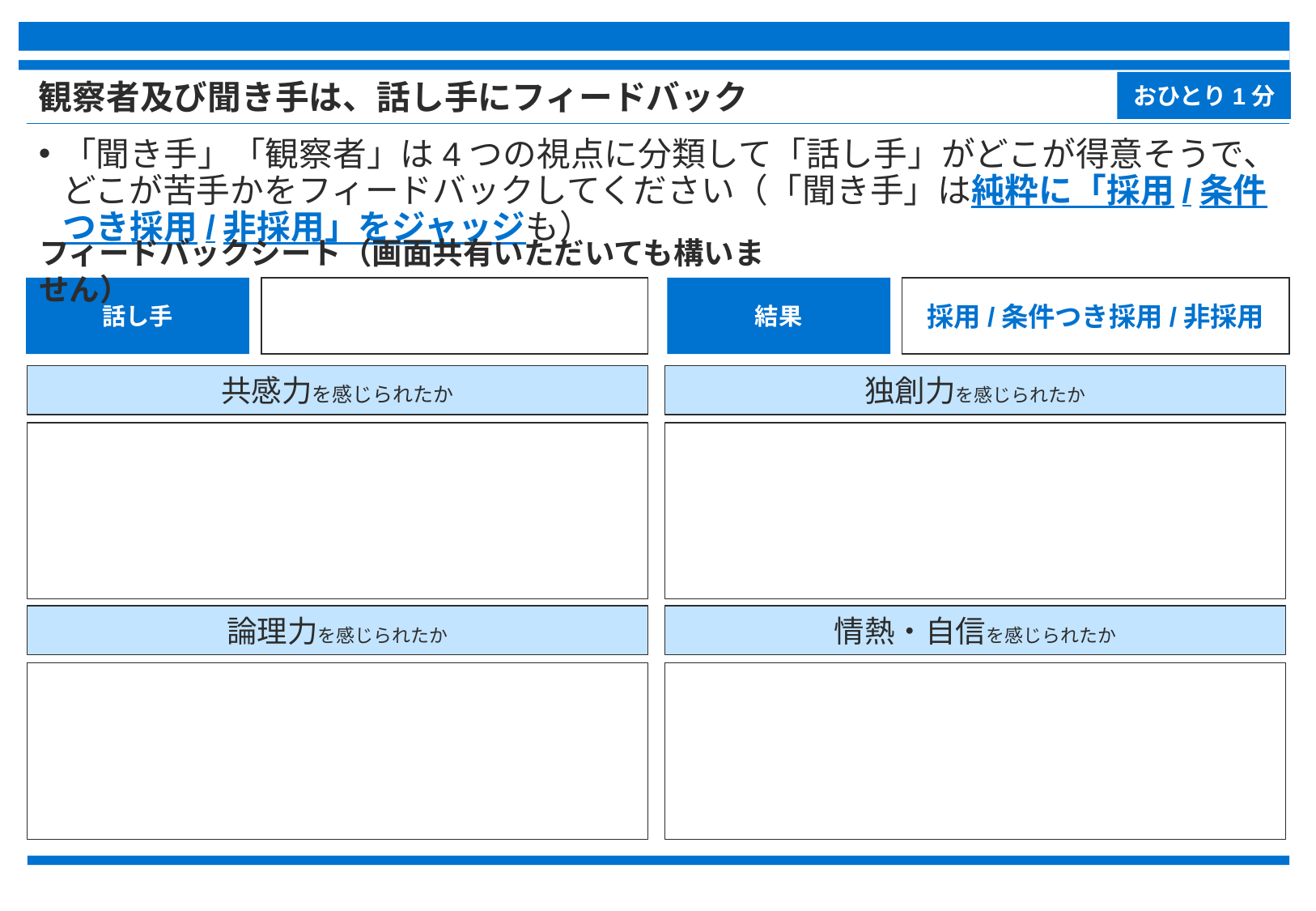

おひとり1分
# 観察者及び聞き手は、話し手にフィードバック
「聞き手」「観察者」は4つの視点に分類して「話し手」がどこが得意そうで、どこが苦手かをフィードバックしてください（「聞き手」は純粋に「採用/条件つき採用/非採用」をジャッジも）
フィードバックシート（画面共有いただいても構いません）
話し手

結果
採用/条件つき採用/非採用
共感力を感じられたか
独創力を感じられたか

論理力を感じられたか
情熱・自信を感じられたか